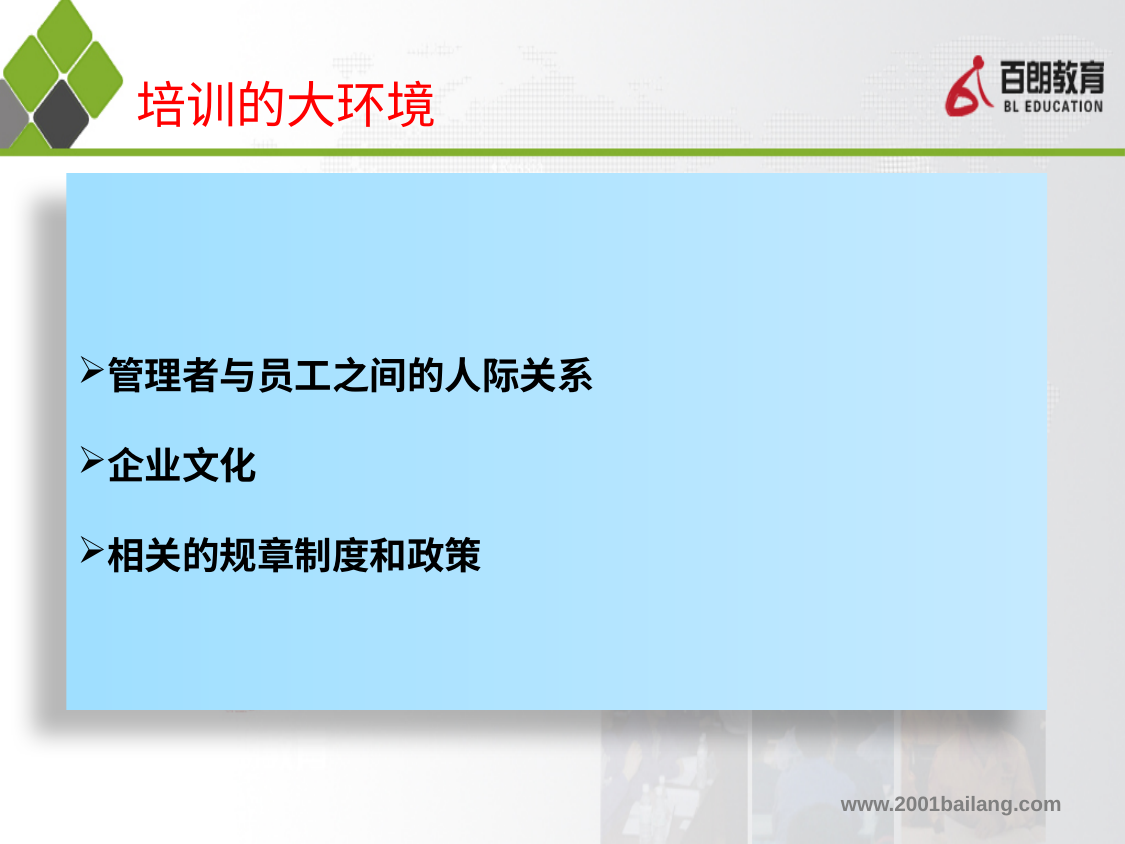

培训的大环境
管理者与员工之间的人际关系
企业文化
相关的规章制度和政策